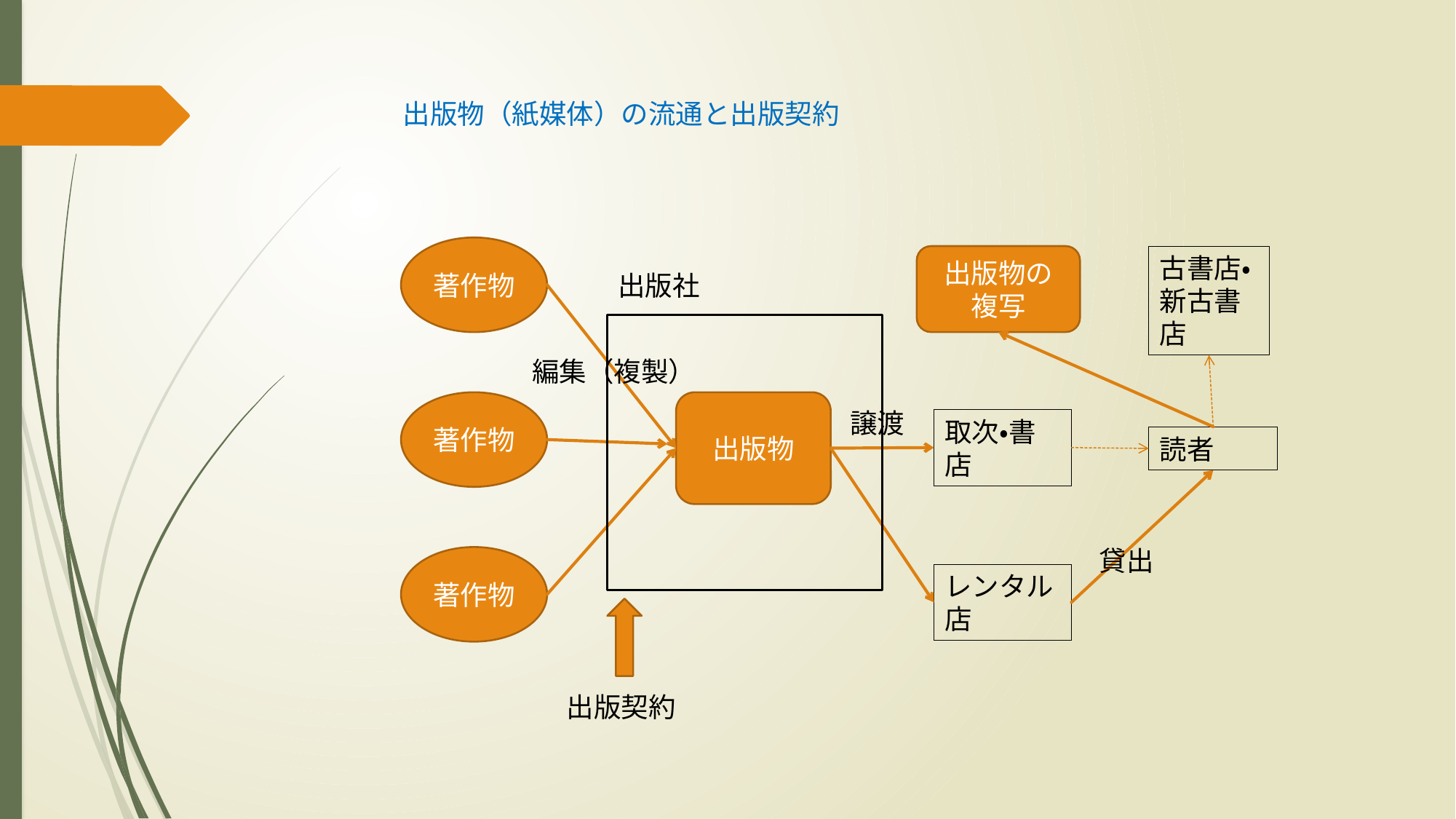

出版物（紙媒体）の流通と出版契約
著作物
出版物の複写
古書店・新古書店
出版社

編集（複製）
著作物
出版物
譲渡
取次・書店
読者
貸出
著作物
レンタル店

出版契約